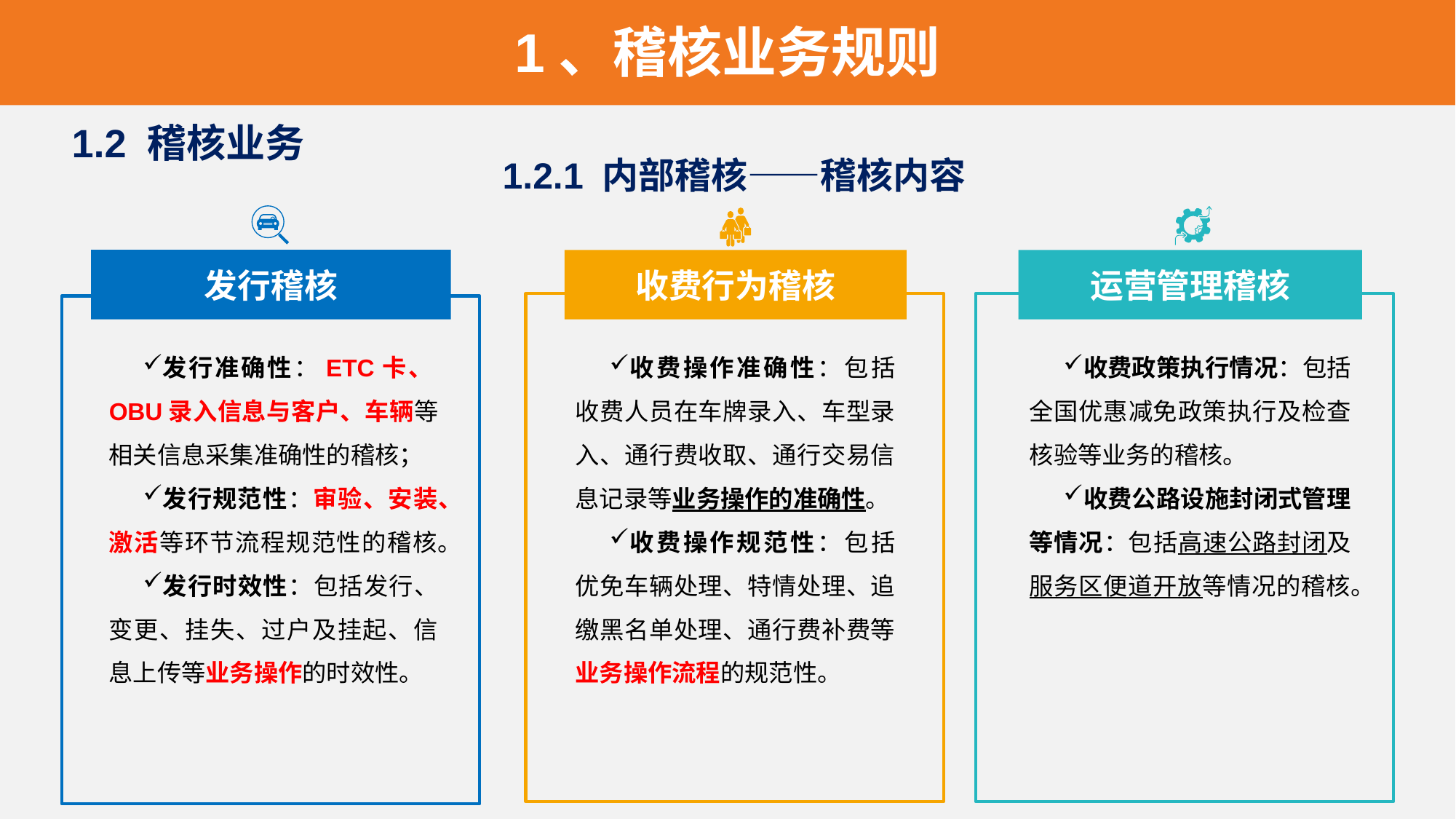

1、稽核业务规则
1.2 稽核业务
1.2.1 内部稽核——稽核内容

发行稽核
发行准确性：ETC卡、OBU录入信息与客户、车辆等相关信息采集准确性的稽核；
发行规范性：审验、安装、激活等环节流程规范性的稽核。
发行时效性：包括发行、变更、挂失、过户及挂起、信息上传等业务操作的时效性。

运营管理稽核

收费行为稽核
收费操作准确性：包括收费人员在车牌录入、车型录入、通行费收取、通行交易信息记录等业务操作的准确性。
收费操作规范性：包括优免车辆处理、特情处理、追缴黑名单处理、通行费补费等业务操作流程的规范性。

收费政策执行情况：包括全国优惠减免政策执行及检查核验等业务的稽核。
收费公路设施封闭式管理等情况：包括高速公路封闭及服务区便道开放等情况的稽核。